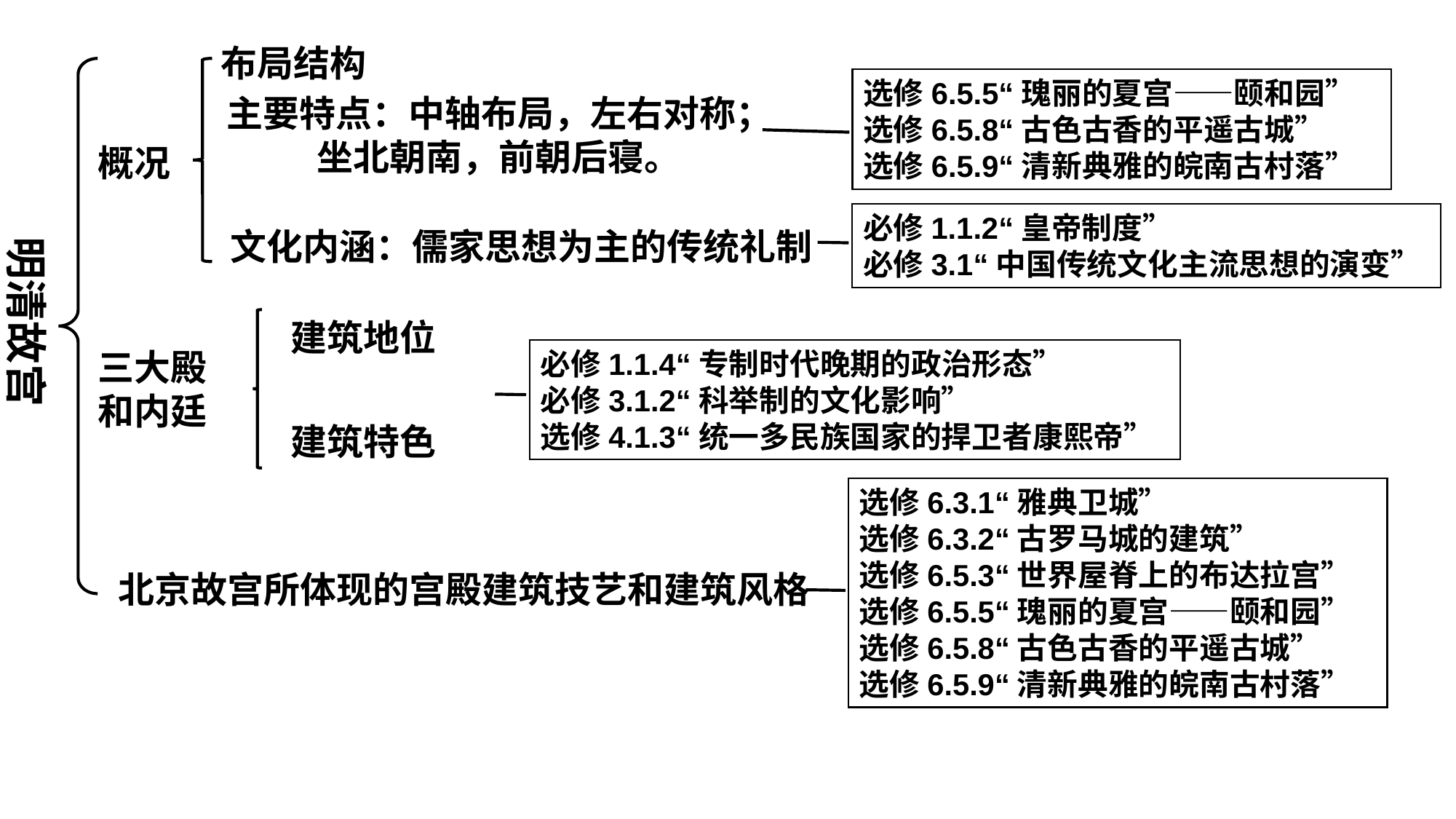

布局结构
主要特点：中轴布局，左右对称；
          坐北朝南，前朝后寝。
文化内涵：儒家思想为主的传统礼制

 概况

选修6.5.5“瑰丽的夏宫——颐和园”
选修6.5.8“古色古香的平遥古城”
选修6.5.9“清新典雅的皖南古村落”
必修1.1.2“皇帝制度”
必修3.1“中国传统文化主流思想的演变”
明清故宫
建筑地位
建筑特色

 三大殿
 和内廷
必修1.1.4“专制时代晚期的政治形态”
必修3.1.2“科举制的文化影响”
选修4.1.3“统一多民族国家的捍卫者康熙帝”
选修6.3.1“雅典卫城”
选修6.3.2“古罗马城的建筑”
选修6.5.3“世界屋脊上的布达拉宫”
选修6.5.5“瑰丽的夏宫——颐和园”
选修6.5.8“古色古香的平遥古城”
选修6.5.9“清新典雅的皖南古村落”
北京故宫所体现的宫殿建筑技艺和建筑风格